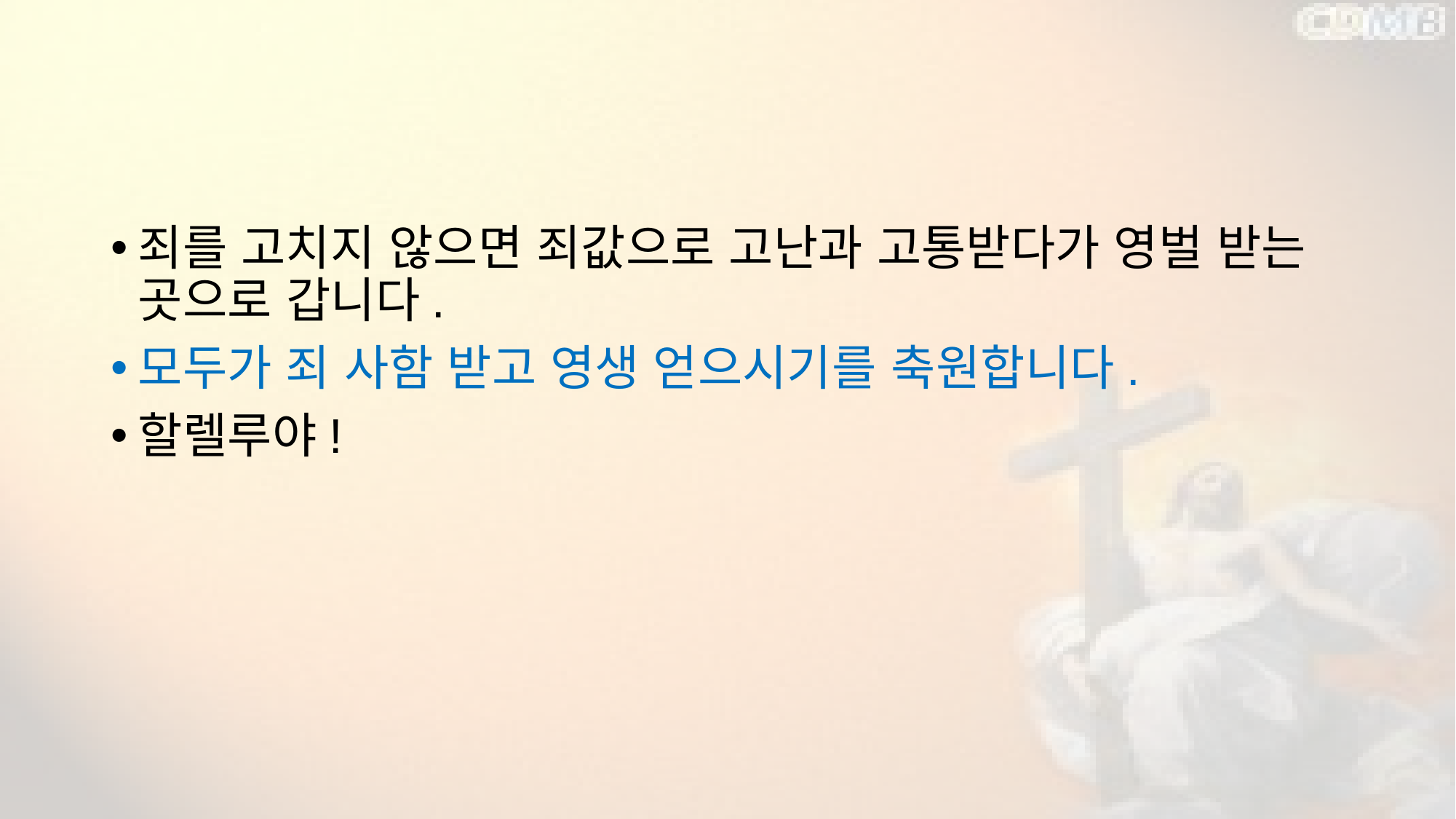

#
죄를 고치지 않으면 죄값으로 고난과 고통받다가 영벌 받는 곳으로 갑니다.
모두가 죄 사함 받고 영생 얻으시기를 축원합니다.
할렐루야!